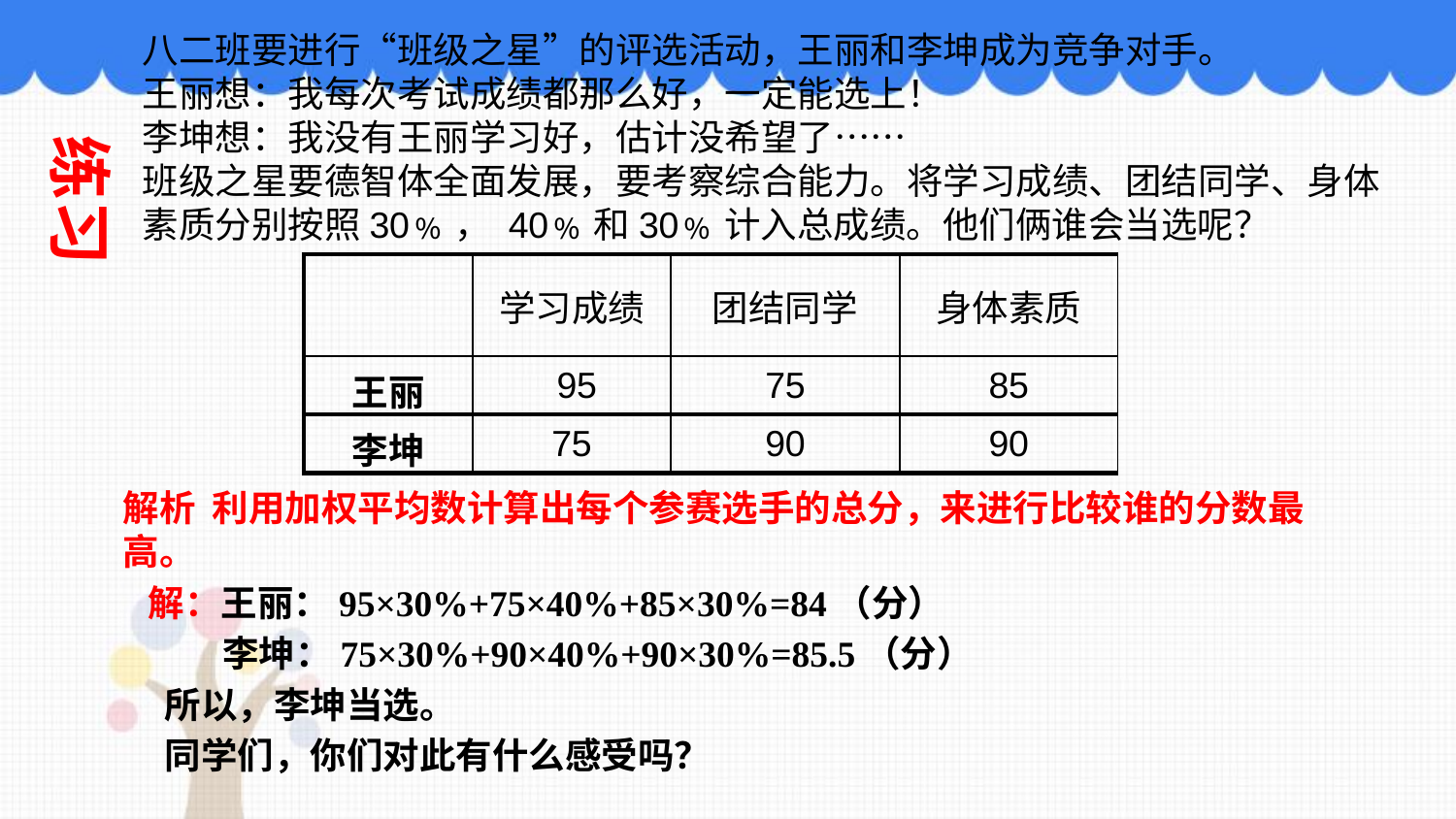

八二班要进行“班级之星”的评选活动，王丽和李坤成为竞争对手。
王丽想：我每次考试成绩都那么好，一定能选上！
李坤想：我没有王丽学习好，估计没希望了……
班级之星要德智体全面发展，要考察综合能力。将学习成绩、团结同学、身体素质分别按照30﹪， 40﹪和30﹪计入总成绩。他们俩谁会当选呢？

练习
|  | 学习成绩 | 团结同学 | 身体素质 |
| --- | --- | --- | --- |
| 王丽 | 95 | 75 | 85 |
| 李坤 | 75 | 90 | 90 |
解析  利用加权平均数计算出每个参赛选手的总分，来进行比较谁的分数最高。
  解：王丽：95×30%+75×40%+85×30%=84（分）
           李坤：75×30%+90×40%+90×30%=85.5（分）
    所以，李坤当选。
    同学们，你们对此有什么感受吗？